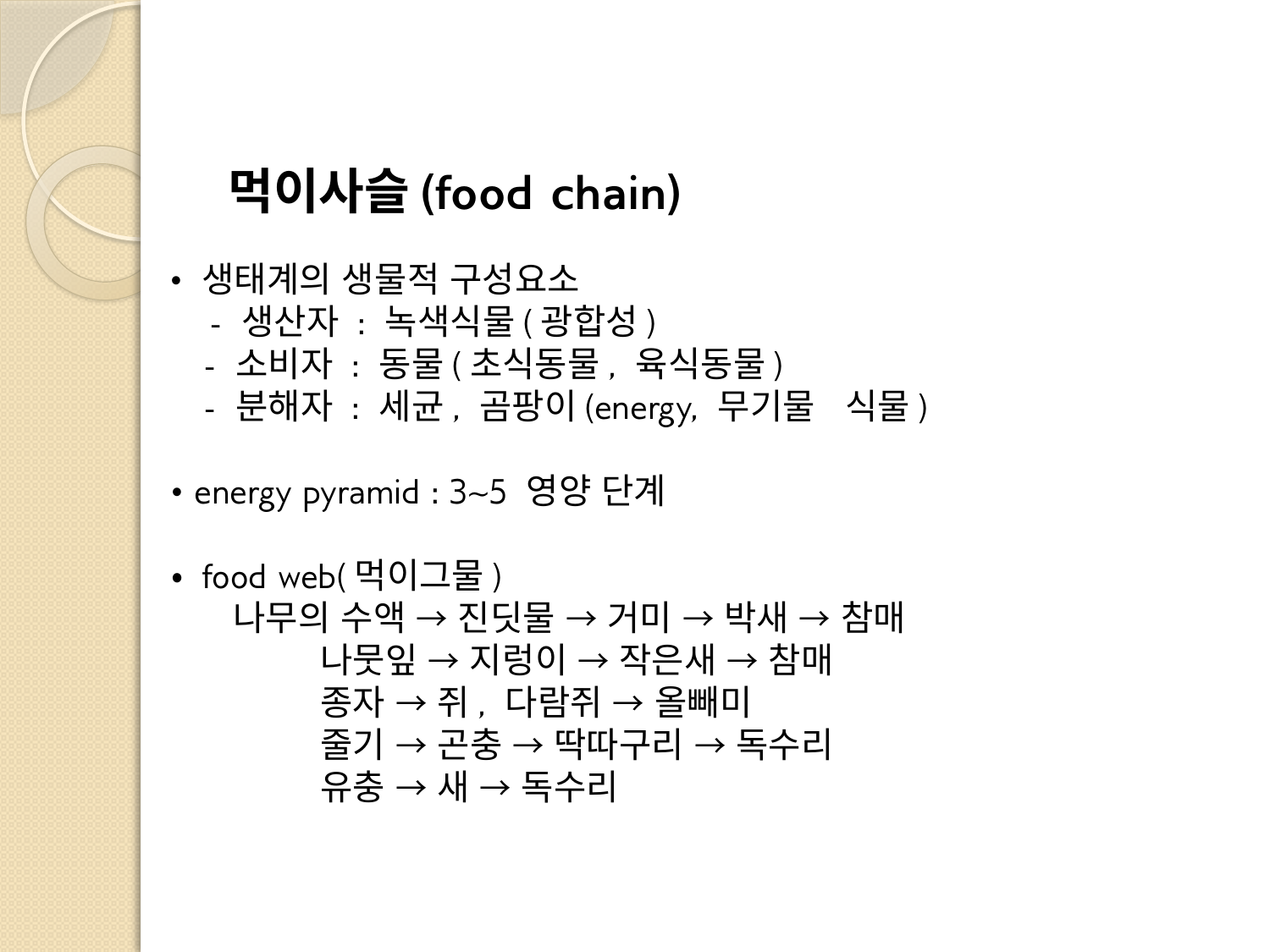

# 먹이사슬(food chain) • 생태계의 생물적 구성요소 - 생산자 : 녹색식물(광합성) - 소비자 : 동물(초식동물, 육식동물) - 분해자 : 세균, 곰팡이(energy, 무기물   식물) • energy pyramid : 3~5 영양 단계 • food web(먹이그물) 나무의 수액 → 진딧물 → 거미 → 박새 → 참매 나뭇잎 → 지렁이 → 작은새 → 참매 종자 → 쥐, 다람쥐 → 올빼미 줄기 → 곤충 → 딱따구리 → 독수리 유충 → 새 → 독수리